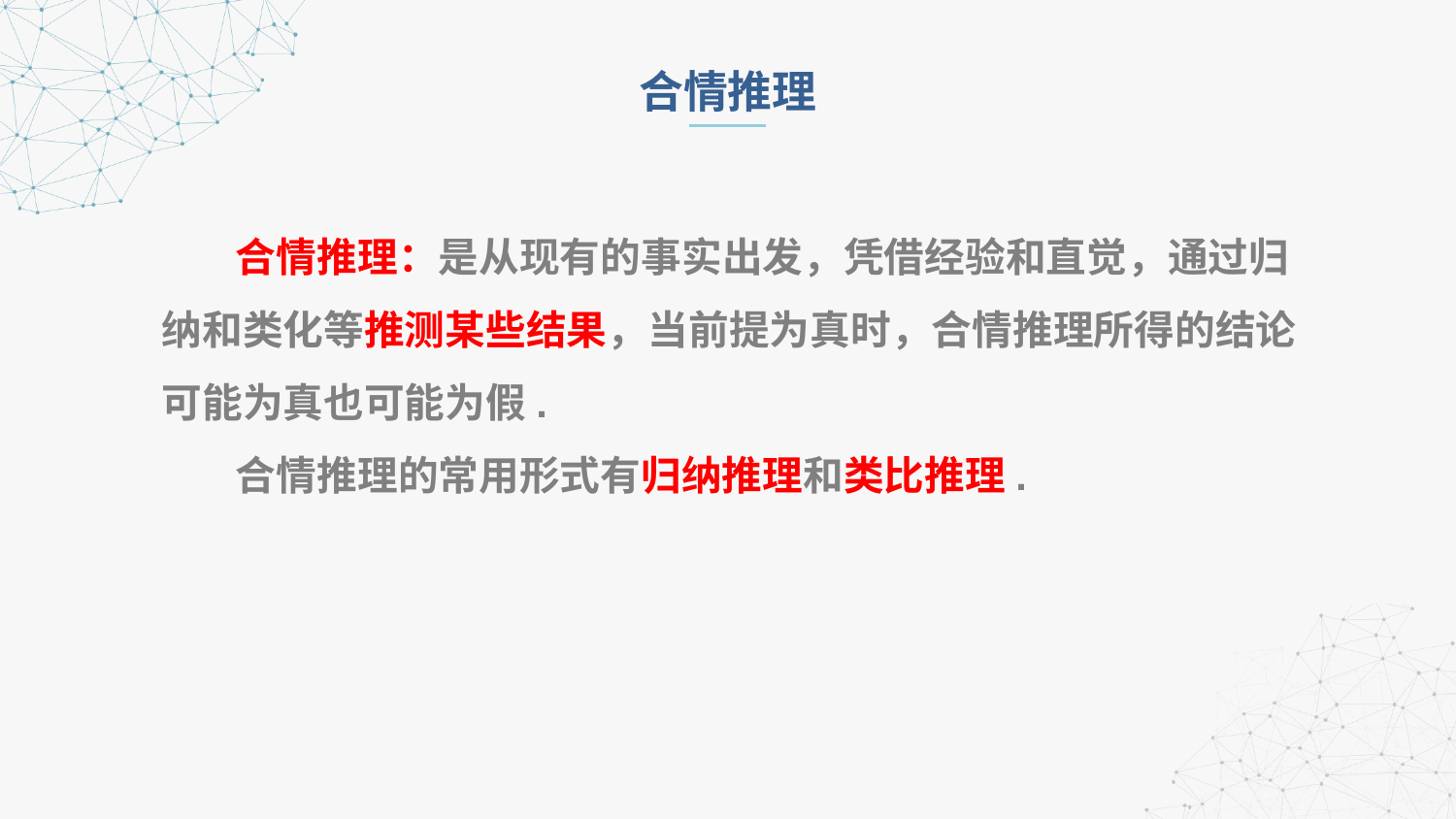

合情推理
       合情推理：是从现有的事实出发，凭借经验和直觉，通过归纳和类化等推测某些结果，当前提为真时，合情推理所得的结论可能为真也可能为假.
       合情推理的常用形式有归纳推理和类比推理.